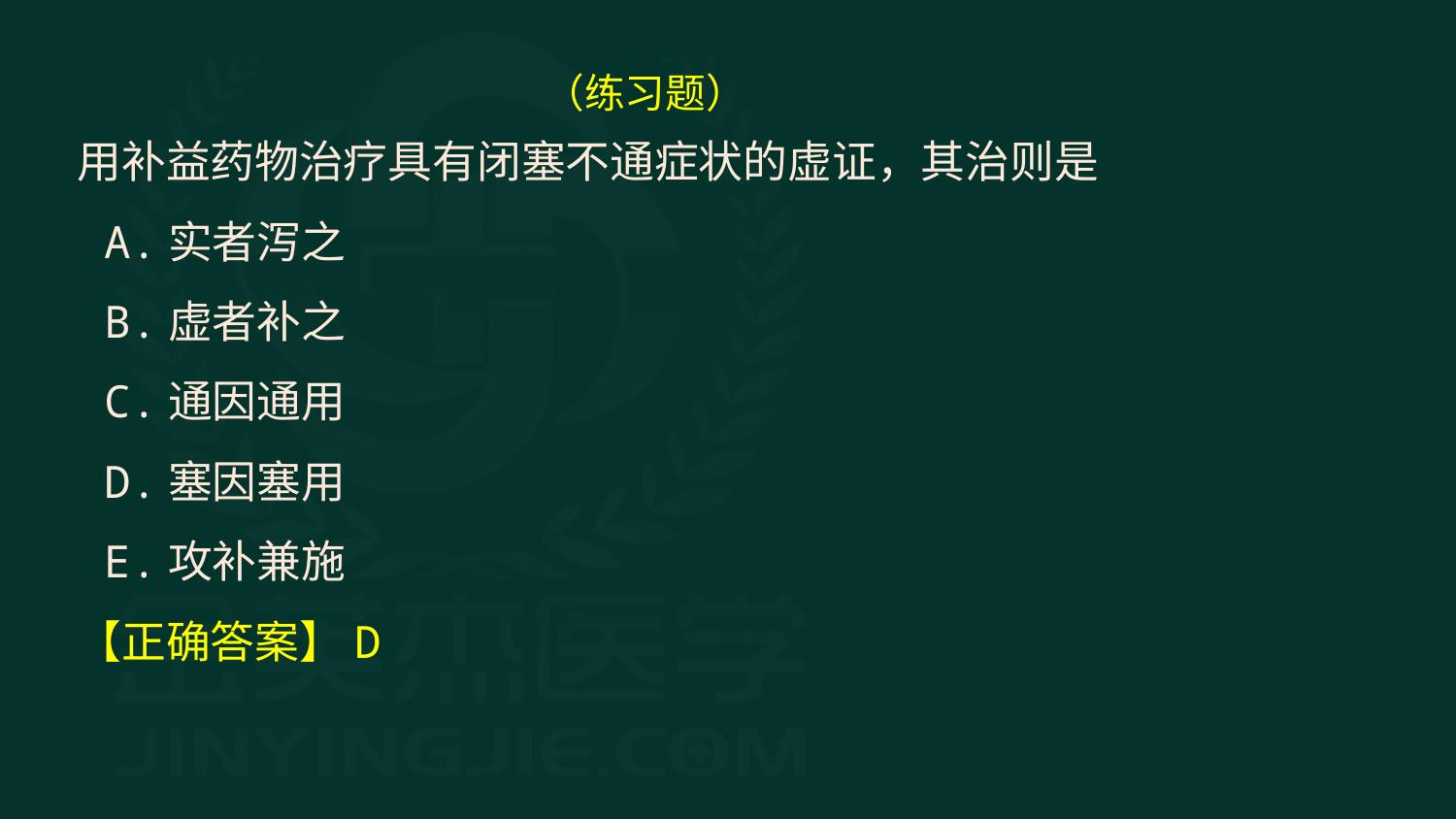

（练习题）
用补益药物治疗具有闭塞不通症状的虚证，其治则是
 A.实者泻之
 B.虚者补之
 C.通因通用
 D.塞因塞用
 E.攻补兼施
【正确答案】D